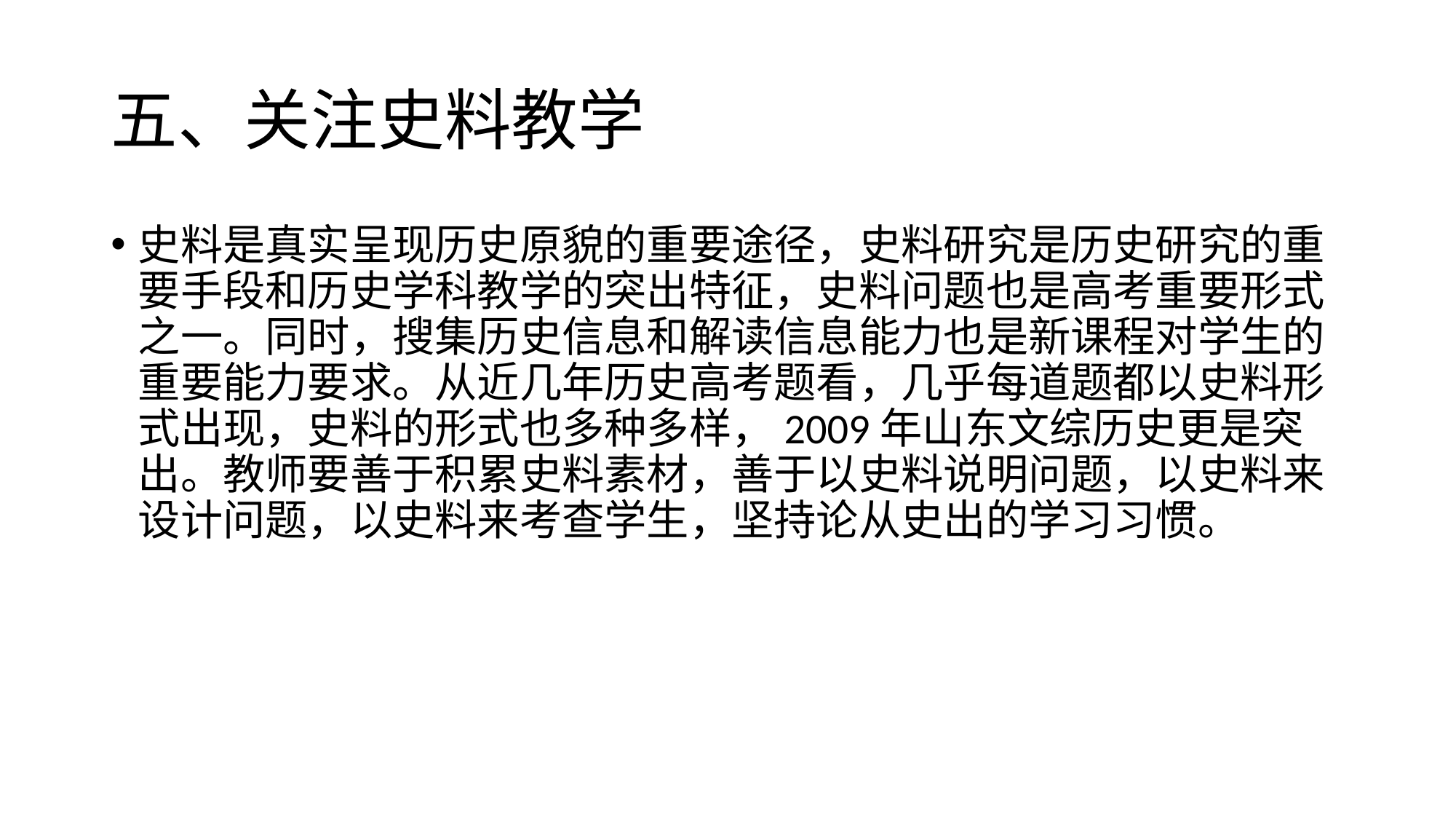

# 五、关注史料教学
史料是真实呈现历史原貌的重要途径，史料研究是历史研究的重要手段和历史学科教学的突出特征，史料问题也是高考重要形式之一。同时，搜集历史信息和解读信息能力也是新课程对学生的重要能力要求。从近几年历史高考题看，几乎每道题都以史料形式出现，史料的形式也多种多样，2009年山东文综历史更是突出。教师要善于积累史料素材，善于以史料说明问题，以史料来设计问题，以史料来考查学生，坚持论从史出的学习习惯。